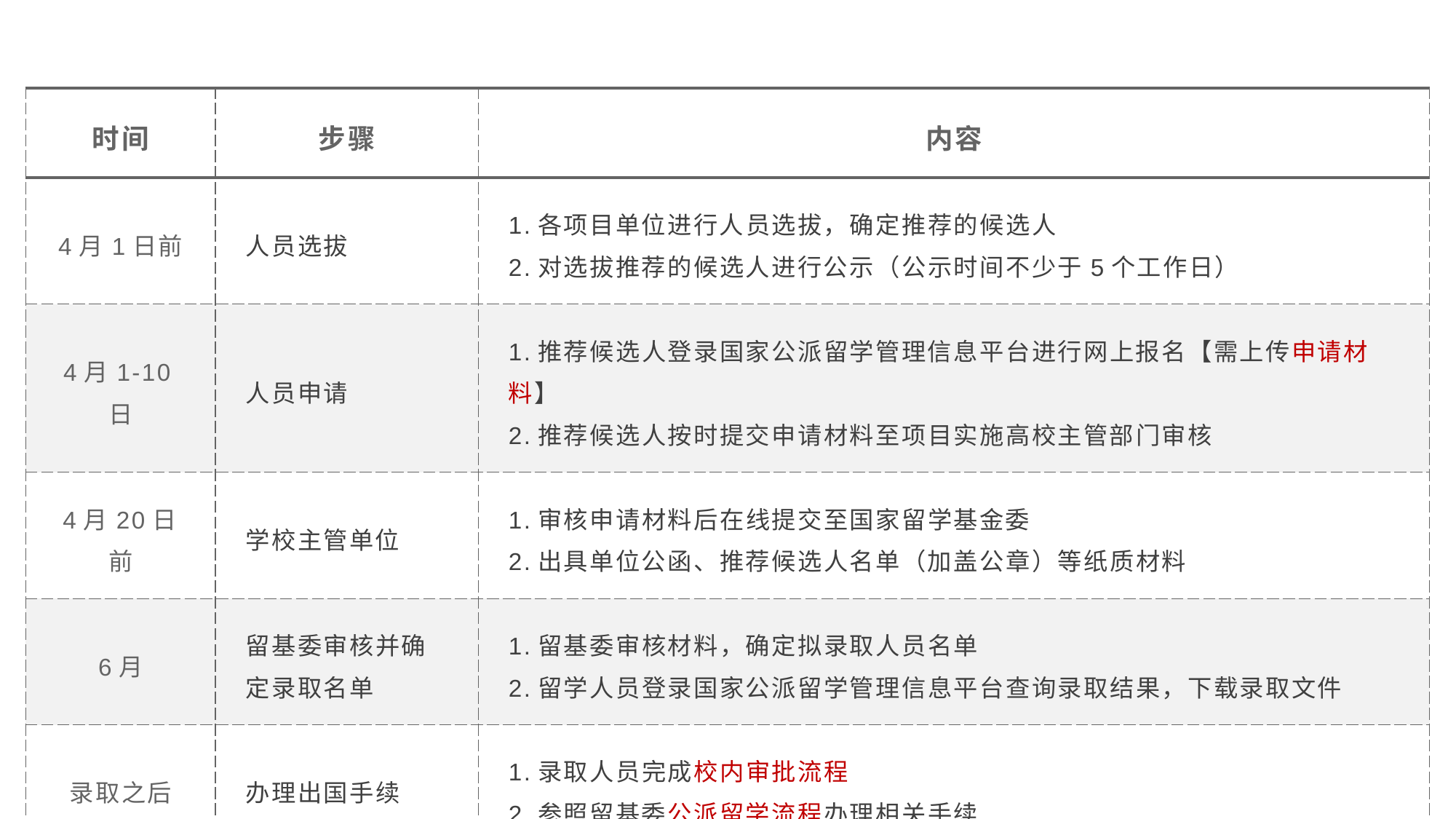

| 时间 | 步骤 | 内容 |
| --- | --- | --- |
| 4月1日前 | 人员选拔 | 1.各项目单位进行人员选拔，确定推荐的候选人 2.对选拔推荐的候选人进行公示（公示时间不少于5个工作日） |
| 4月1-10日 | 人员申请 | 1.推荐候选人登录国家公派留学管理信息平台进行网上报名【需上传申请材料】 2.推荐候选人按时提交申请材料至项目实施高校主管部门审核 |
| 4月20日前 | 学校主管单位 | 1.审核申请材料后在线提交至国家留学基金委 2.出具单位公函、推荐候选人名单（加盖公章）等纸质材料 |
| 6月 | 留基委审核并确定录取名单 | 1.留基委审核材料，确定拟录取人员名单 2.留学人员登录国家公派留学管理信息平台查询录取结果，下载录取文件 |
| 录取之后 | 办理出国手续 | 1.录取人员完成校内审批流程 2.参照留基委公派留学流程办理相关手续 |